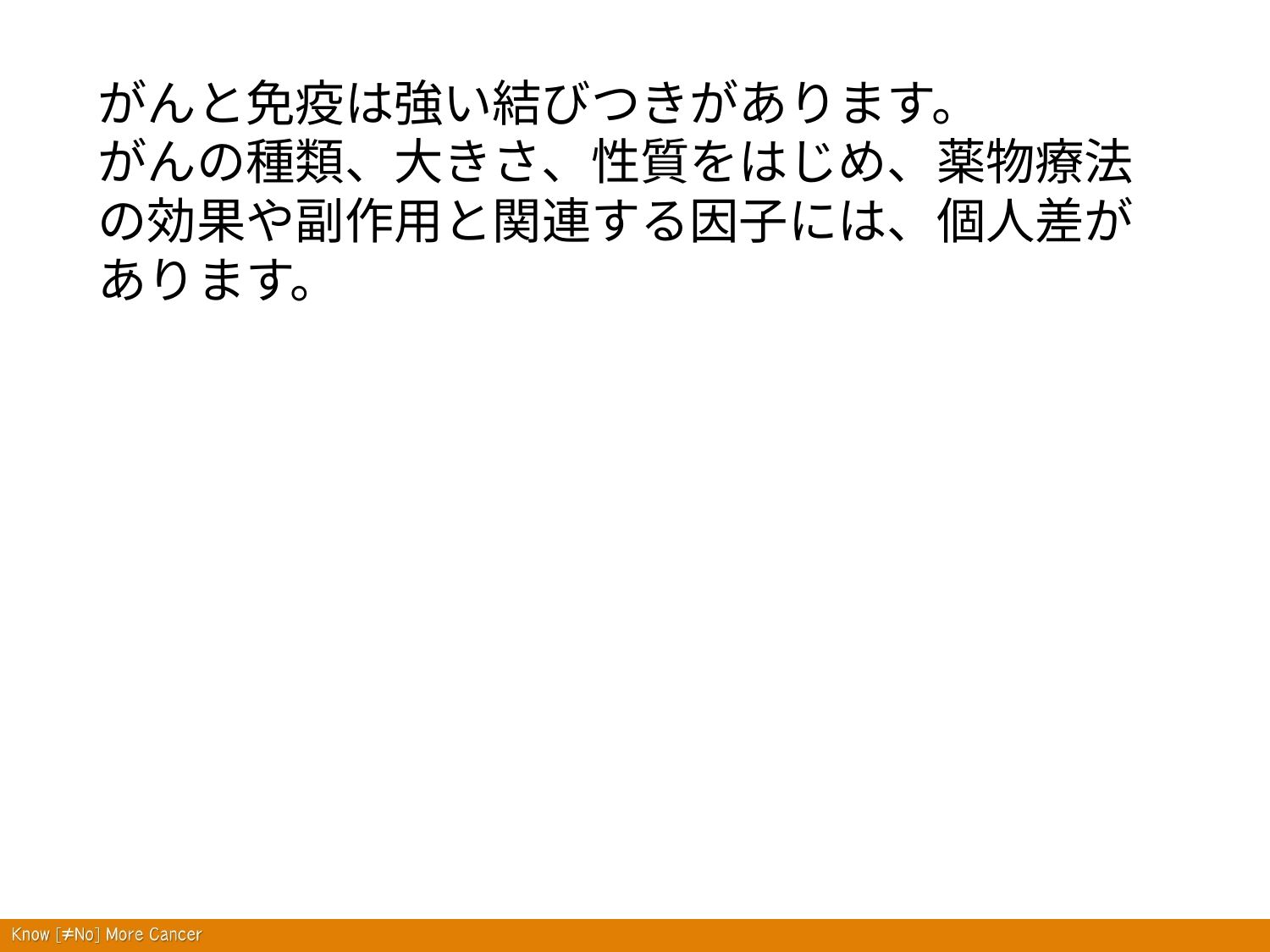

がんと免疫は強い結びつきがあります。
がんの種類、大きさ、性質をはじめ、薬物療法の効果や副作用と関連する因子には、個人差があります。